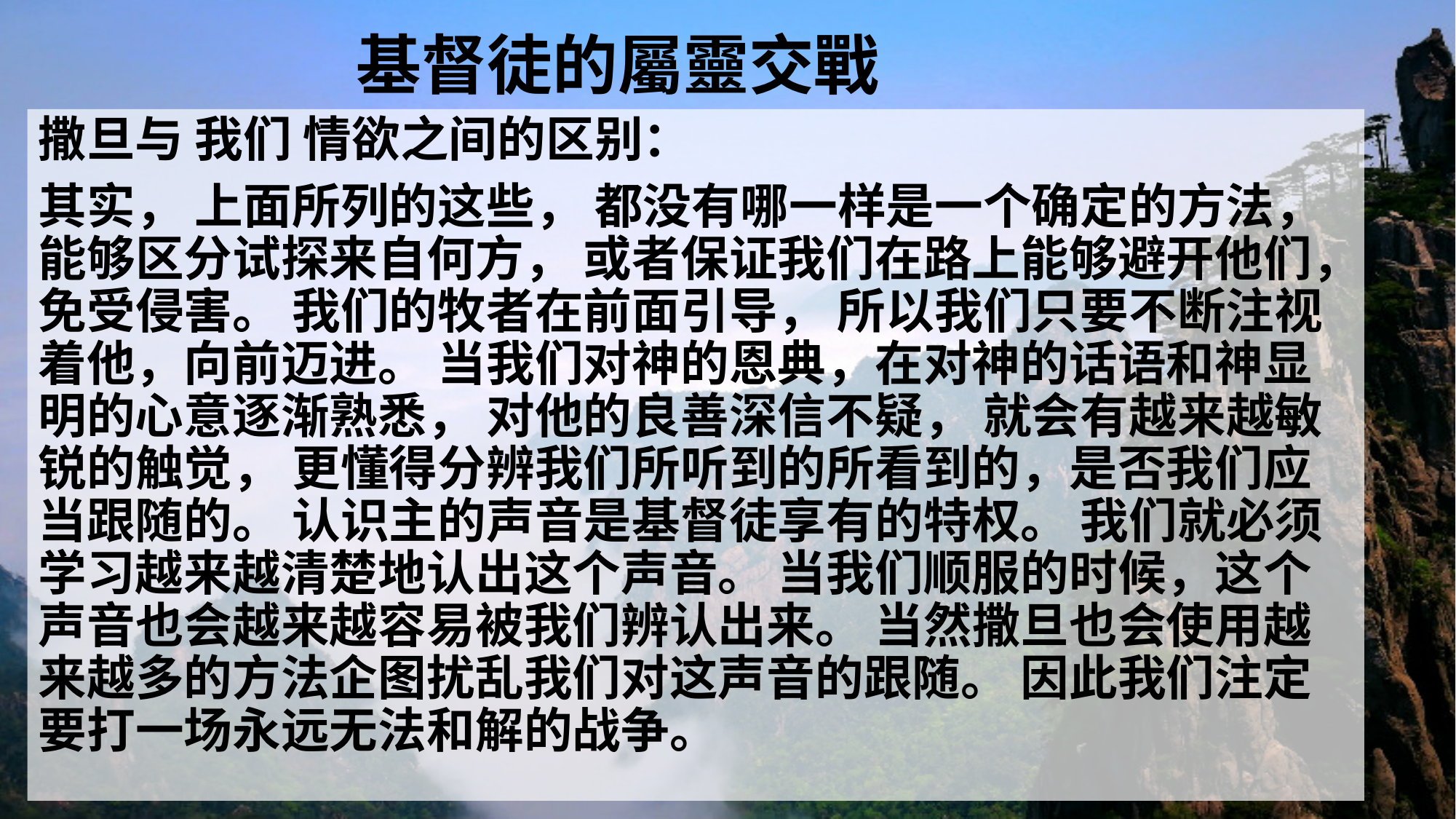

# 基督徒的屬靈交戰
撒旦与 我们 情欲之间的区别：
其实， 上面所列的这些， 都没有哪一样是一个确定的方法，能够区分试探来自何方， 或者保证我们在路上能够避开他们，免受侵害。 我们的牧者在前面引导， 所以我们只要不断注视着他，向前迈进。 当我们对神的恩典，在对神的话语和神显明的心意逐渐熟悉， 对他的良善深信不疑， 就会有越来越敏锐的触觉， 更懂得分辨我们所听到的所看到的，是否我们应当跟随的。 认识主的声音是基督徒享有的特权。 我们就必须学习越来越清楚地认出这个声音。 当我们顺服的时候，这个声音也会越来越容易被我们辨认出来。 当然撒旦也会使用越来越多的方法企图扰乱我们对这声音的跟随。 因此我们注定要打一场永远无法和解的战争。